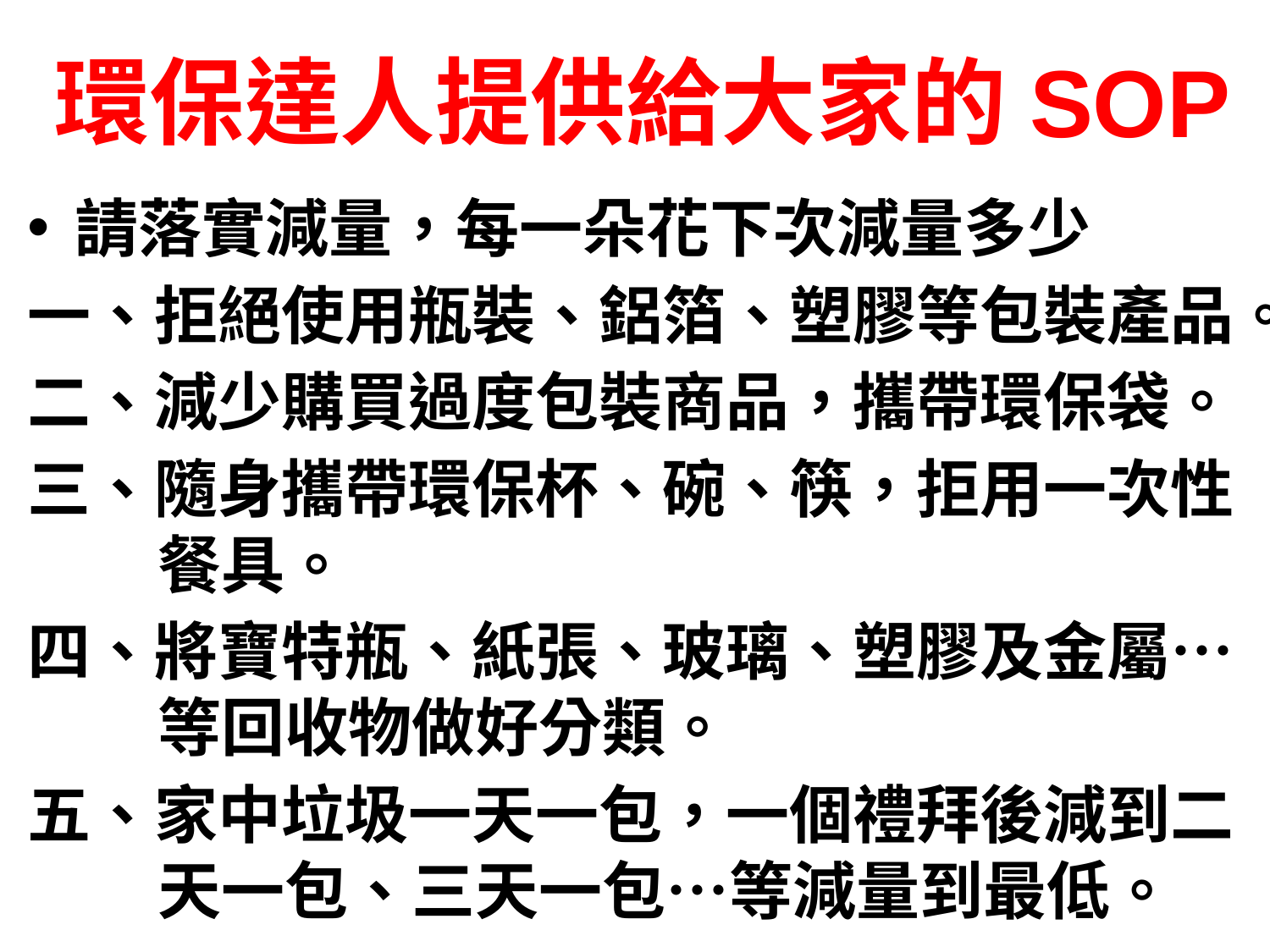

環保達人提供給大家的SOP
請落實減量，每一朵花下次減量多少
一、拒絕使用瓶裝、鋁箔、塑膠等包裝產品。
二、減少購買過度包裝商品，攜帶環保袋。
三、隨身攜帶環保杯、碗、筷，拒用一次性
        餐具。
四、將寶特瓶、紙張、玻璃、塑膠及金屬…
        等回收物做好分類。
五、家中垃圾一天一包，一個禮拜後減到二
        天一包、三天一包…等減量到最低。